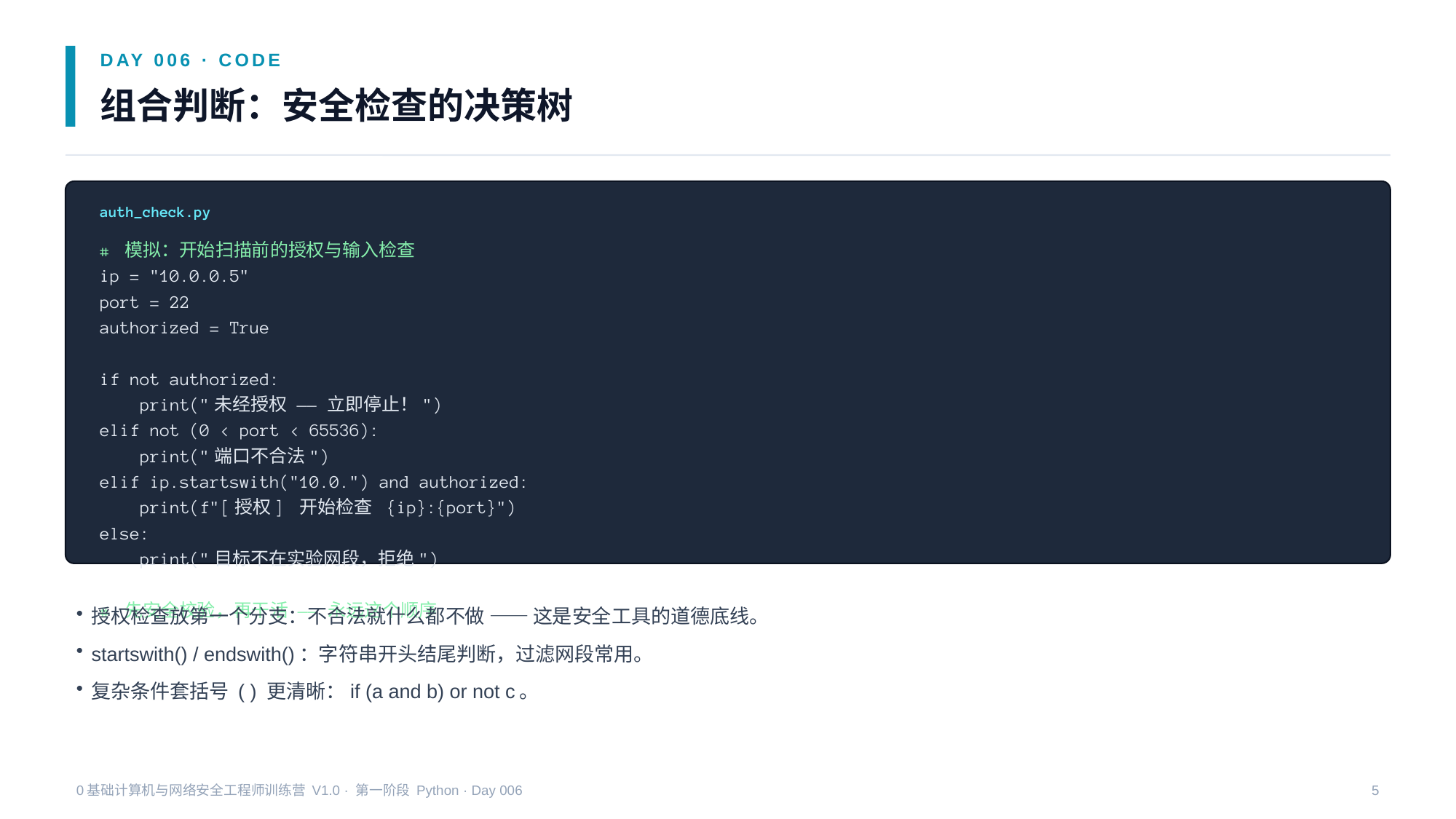

DAY 006 · CODE

组合判断：安全检查的决策树

auth_check.py
# 模拟：开始扫描前的授权与输入检查
ip = "10.0.0.5"
port = 22
authorized = True

if not authorized:
    print("未经授权 —— 立即停止！")
elif not (0 < port < 65536):
    print("端口不合法")
elif ip.startswith("10.0.") and authorized:
    print(f"[授权] 开始检查 {ip}:{port}")
else:
    print("目标不在实验网段，拒绝")

# 先安全校验，再干活 —— 永远这个顺序

授权检查放第一个分支：不合法就什么都不做 —— 这是安全工具的道德底线。
startswith() / endswith()：字符串开头结尾判断，过滤网段常用。
复杂条件套括号 ( ) 更清晰：if (a and b) or not c。
0基础计算机与网络安全工程师训练营 V1.0 · 第一阶段 Python · Day 006
5